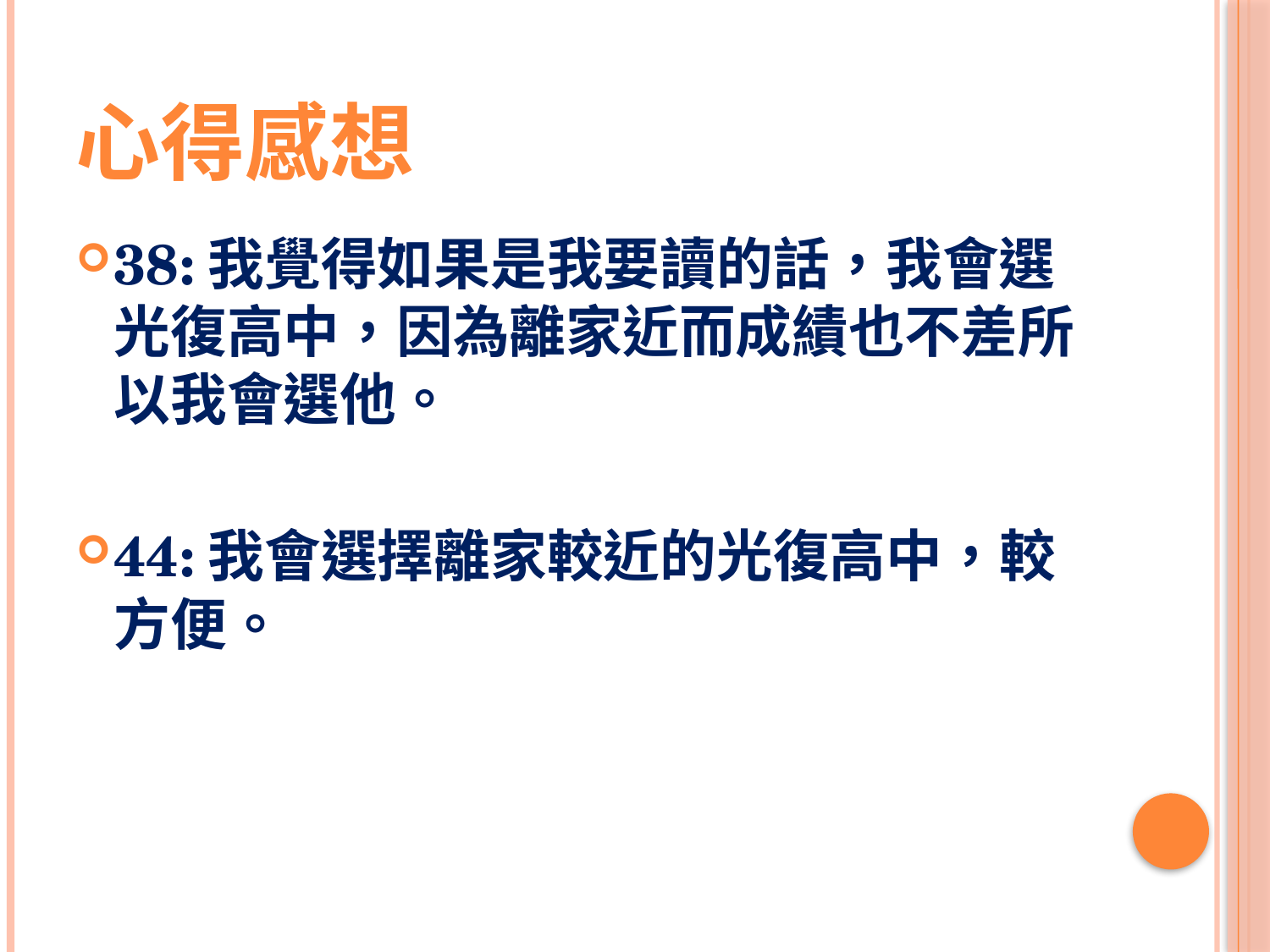

# 心得感想
38:我覺得如果是我要讀的話，我會選光復高中，因為離家近而成績也不差所以我會選他。

44:我會選擇離家較近的光復高中，較方便。